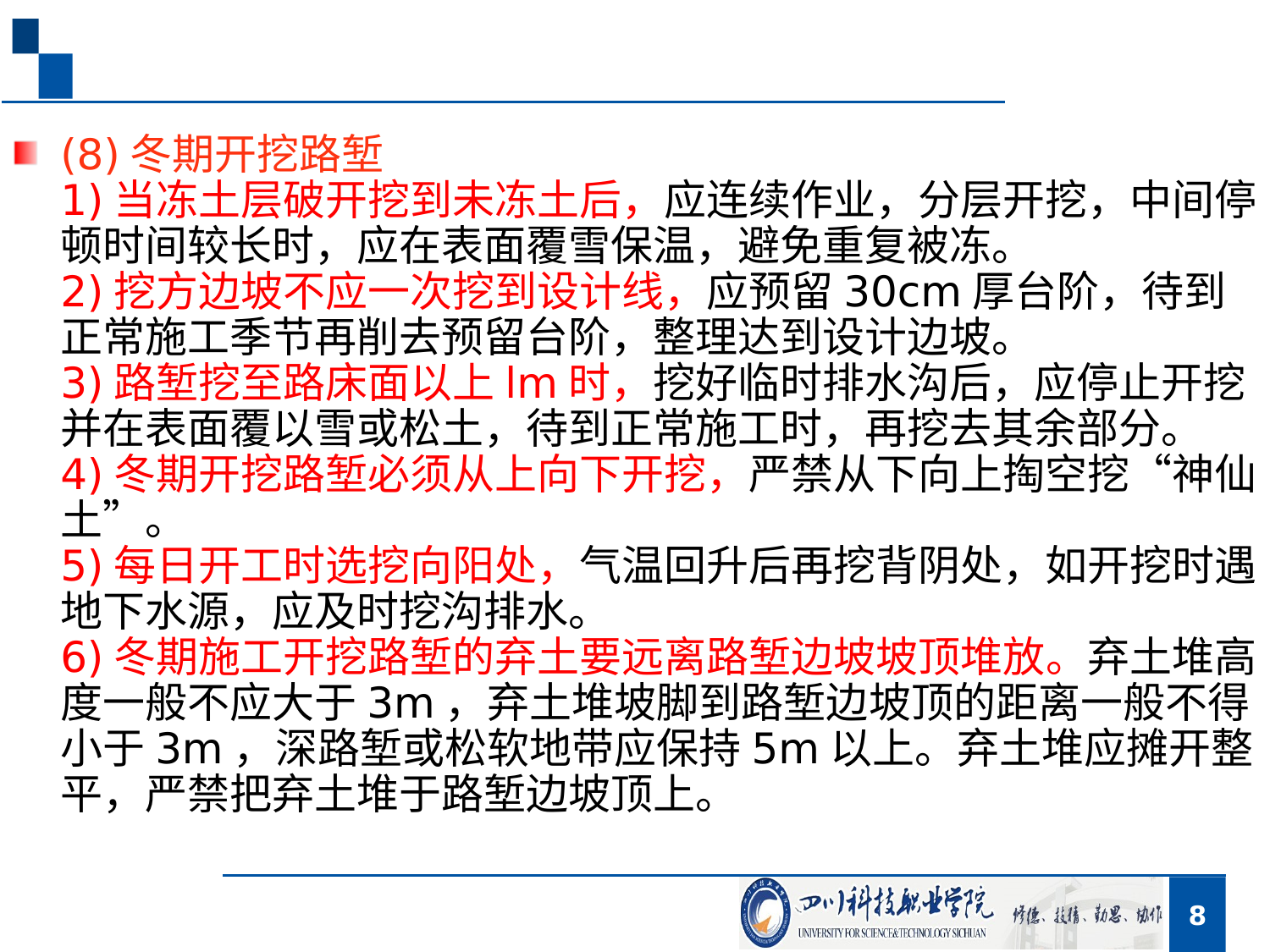

(8)冬期开挖路堑
1)当冻土层破开挖到未冻土后，应连续作业，分层开挖，中间停顿时间较长时，应在表面覆雪保温，避免重复被冻。
2)挖方边坡不应一次挖到设计线，应预留30cm厚台阶，待到正常施工季节再削去预留台阶，整理达到设计边坡。
3)路堑挖至路床面以上lm时，挖好临时排水沟后，应停止开挖并在表面覆以雪或松土，待到正常施工时，再挖去其余部分。
4)冬期开挖路堑必须从上向下开挖，严禁从下向上掏空挖“神仙土”。
5)每日开工时选挖向阳处，气温回升后再挖背阴处，如开挖时遇地下水源，应及时挖沟排水。
6)冬期施工开挖路堑的弃土要远离路堑边坡坡顶堆放。弃土堆高度一般不应大于3m，弃土堆坡脚到路堑边坡顶的距离一般不得小于3m，深路堑或松软地带应保持5m以上。弃土堆应摊开整平，严禁把弃土堆于路堑边坡顶上。